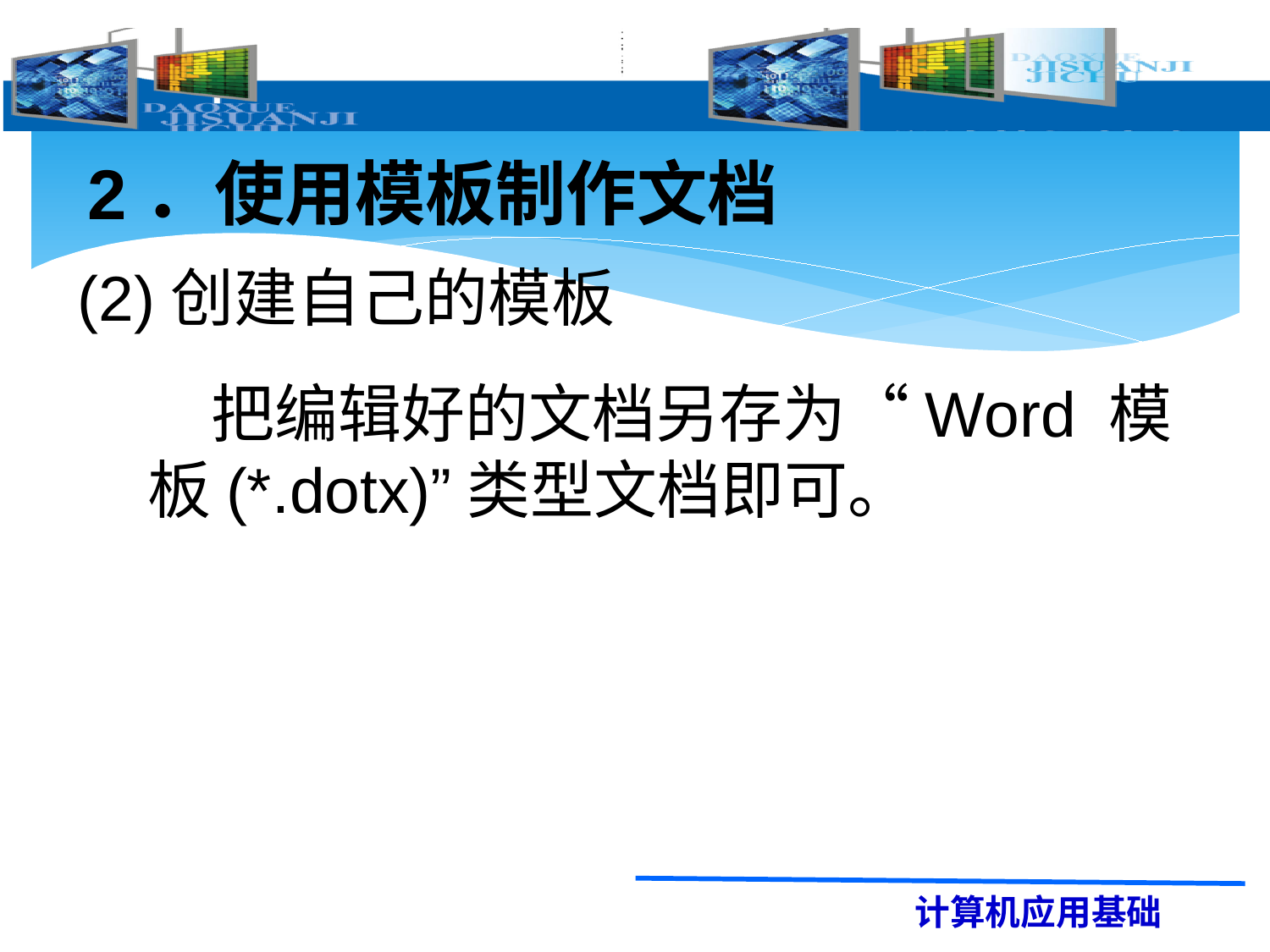

# 2．使用模板制作文档
(2)创建自己的模板
    把编辑好的文档另存为“Word 模板(*.dotx)”类型文档即可。